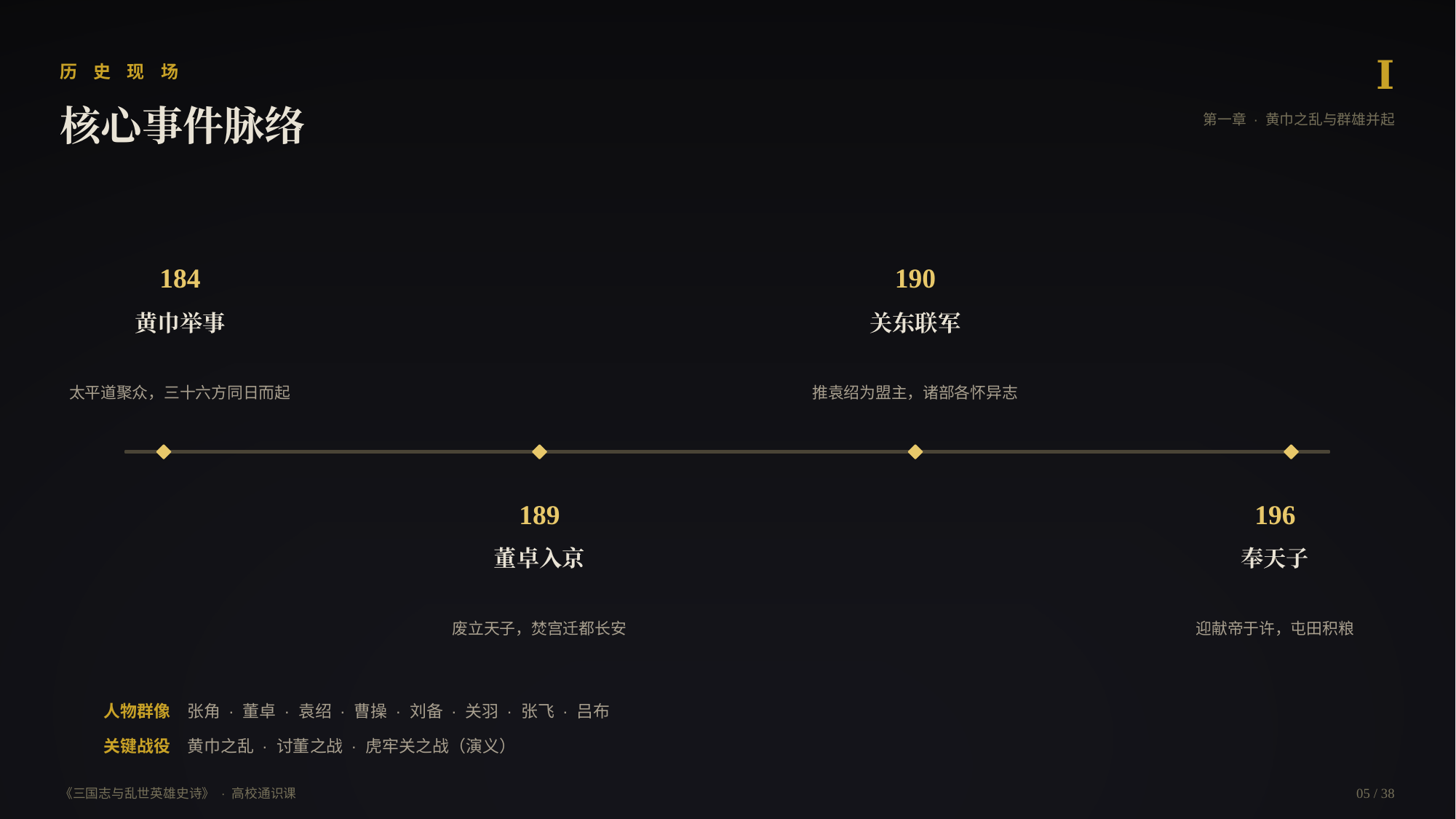

Ⅰ
历 史 现 场
核心事件脉络
第一章 · 黄巾之乱与群雄并起
184
190
黄巾举事
关东联军
太平道聚众，三十六方同日而起
推袁绍为盟主，诸部各怀异志

189
196
董卓入京
奉天子
废立天子，焚宫迁都长安
迎献帝于许，屯田积粮
人物群像　张角 · 董卓 · 袁绍 · 曹操 · 刘备 · 关羽 · 张飞 · 吕布
关键战役　黄巾之乱 · 讨董之战 · 虎牢关之战（演义）
《三国志与乱世英雄史诗》 · 高校通识课
05 / 38